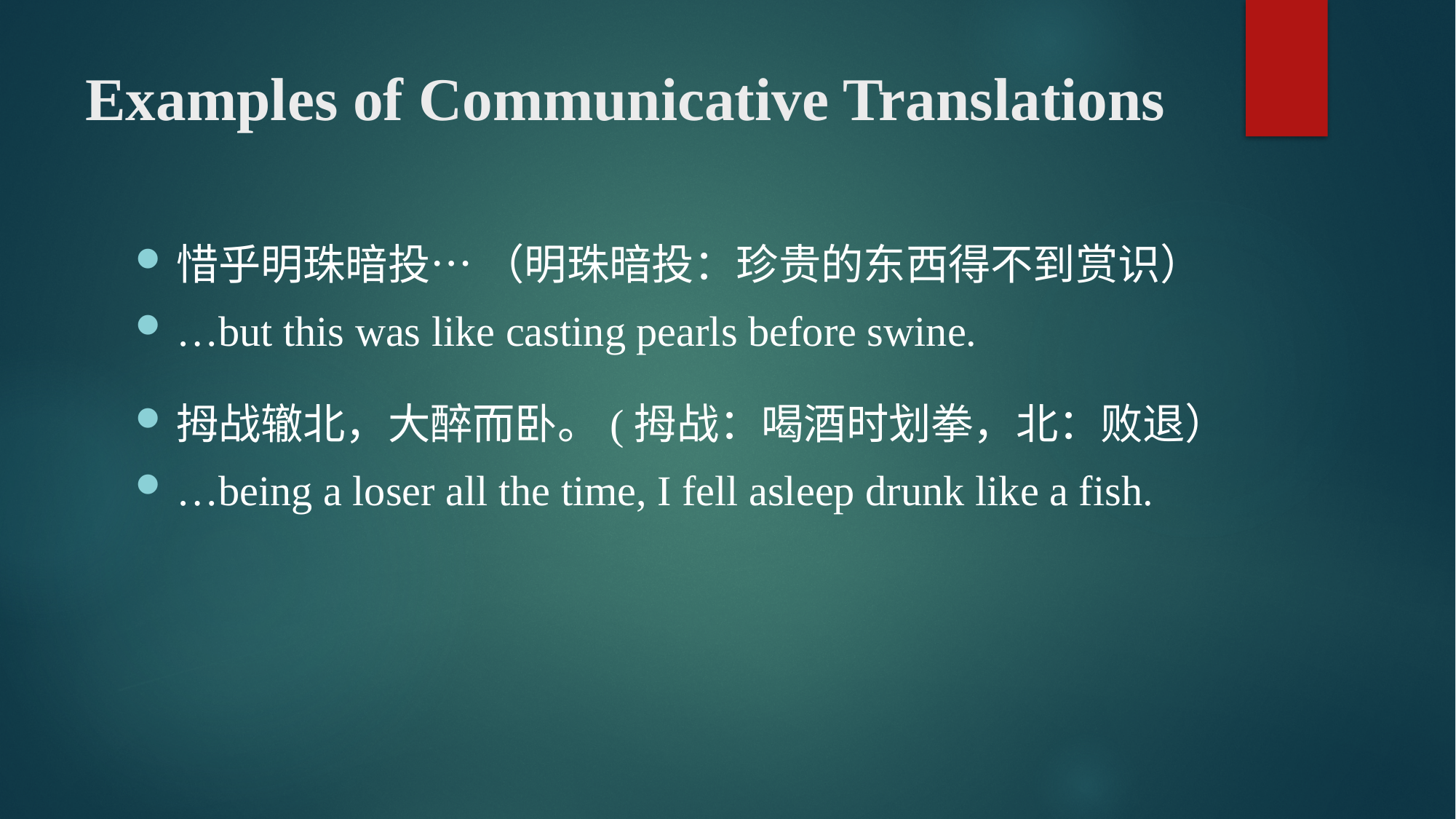

# Examples of Communicative Translations
惜乎明珠暗投… （明珠暗投：珍贵的东西得不到赏识）
…but this was like casting pearls before swine.
拇战辙北，大醉而卧。(拇战：喝酒时划拳，北：败退）
…being a loser all the time, I fell asleep drunk like a fish.